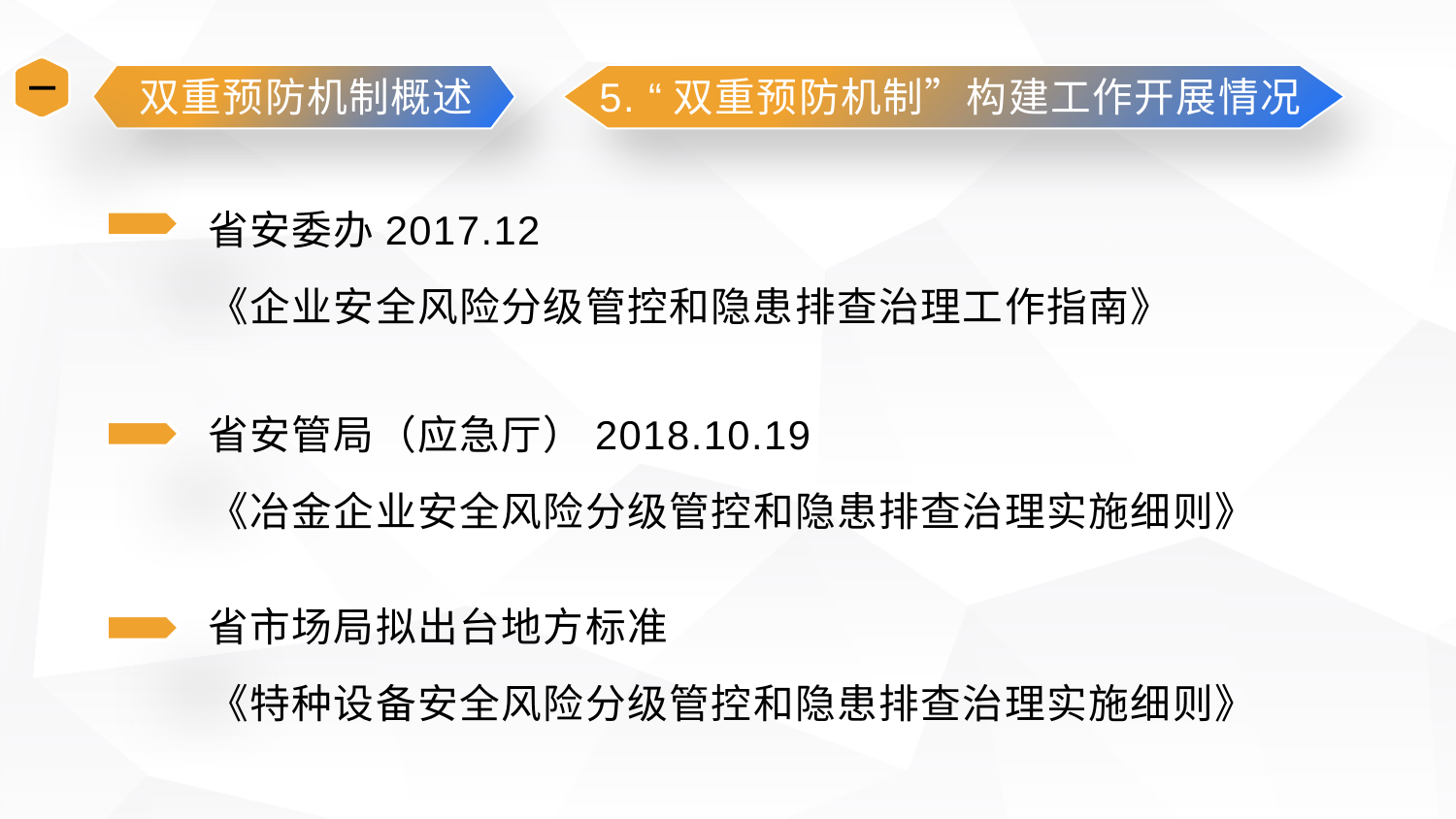

一

双重预防机制概述

5. “双重预防机制”构建工作开展情况

省安委办2017.12
《企业安全风险分级管控和隐患排查治理工作指南》

省安管局（应急厅）2018.10.19
《冶金企业安全风险分级管控和隐患排查治理实施细则》

省市场局拟出台地方标准
《特种设备安全风险分级管控和隐患排查治理实施细则》

15